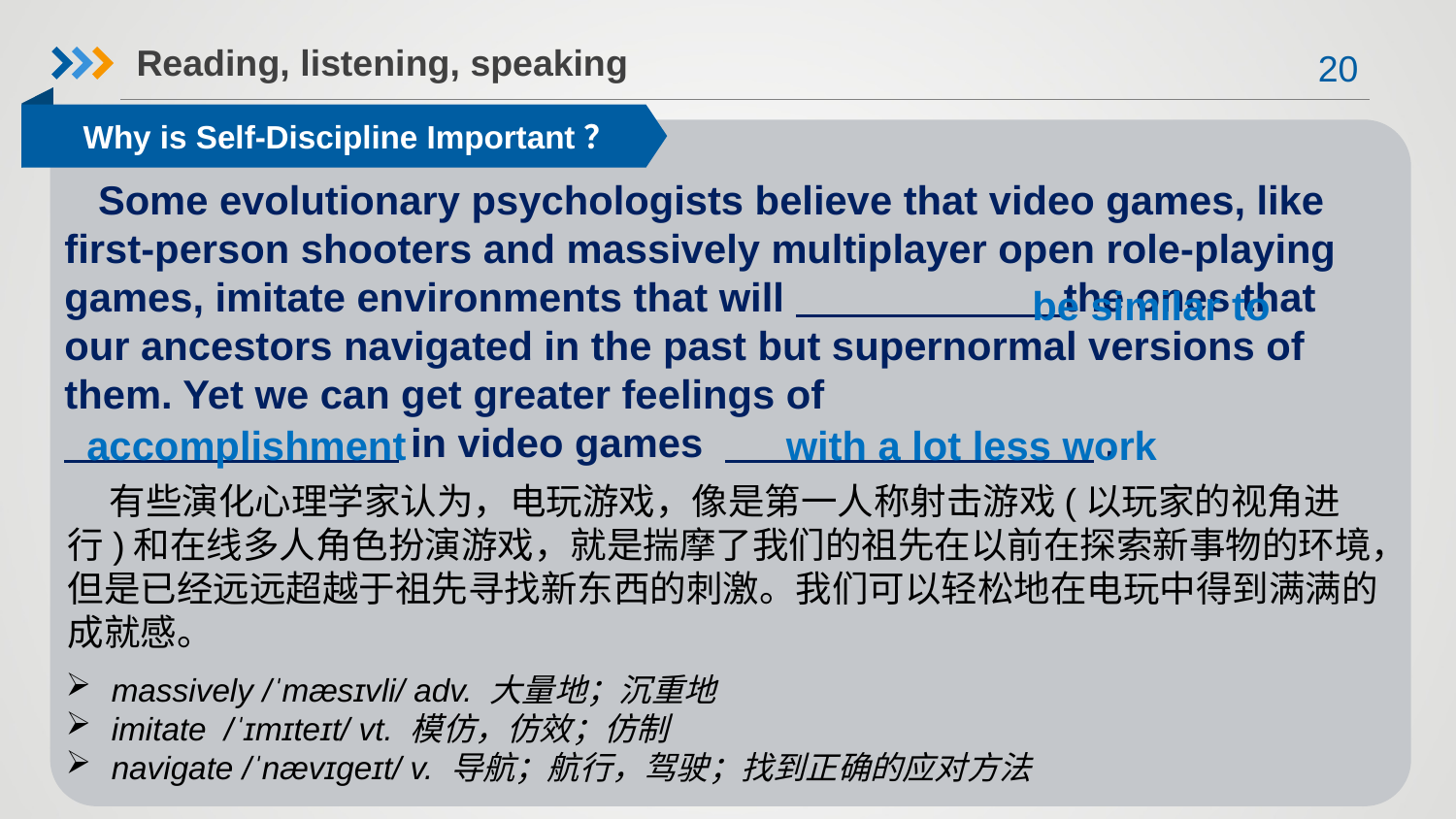

Reading, listening, speaking

Why is Self-Discipline Important？

   Some evolutionary psychologists believe that video games, like first-person shooters and massively multiplayer open role-playing games, imitate environments that will                         the ones that our ancestors navigated in the past but supernormal versions of them. Yet we can get greater feelings of
                               in video games                                    .
be similar to
accomplishment
with a lot less work
    有些演化心理学家认为，电玩游戏，像是第一人称射击游戏(以玩家的视角进行)和在线多人角色扮演游戏，就是揣摩了我们的祖先在以前在探索新事物的环境，但是已经远远超越于祖先寻找新东西的刺激。我们可以轻松地在电玩中得到满满的成就感。
massively /ˈmæsɪvli/ adv. 大量地；沉重地
imitate  /ˈɪmɪteɪt/ vt. 模仿，仿效；仿制
navigate /ˈnævɪɡeɪt/ v. 导航；航行，驾驶；找到正确的应对方法